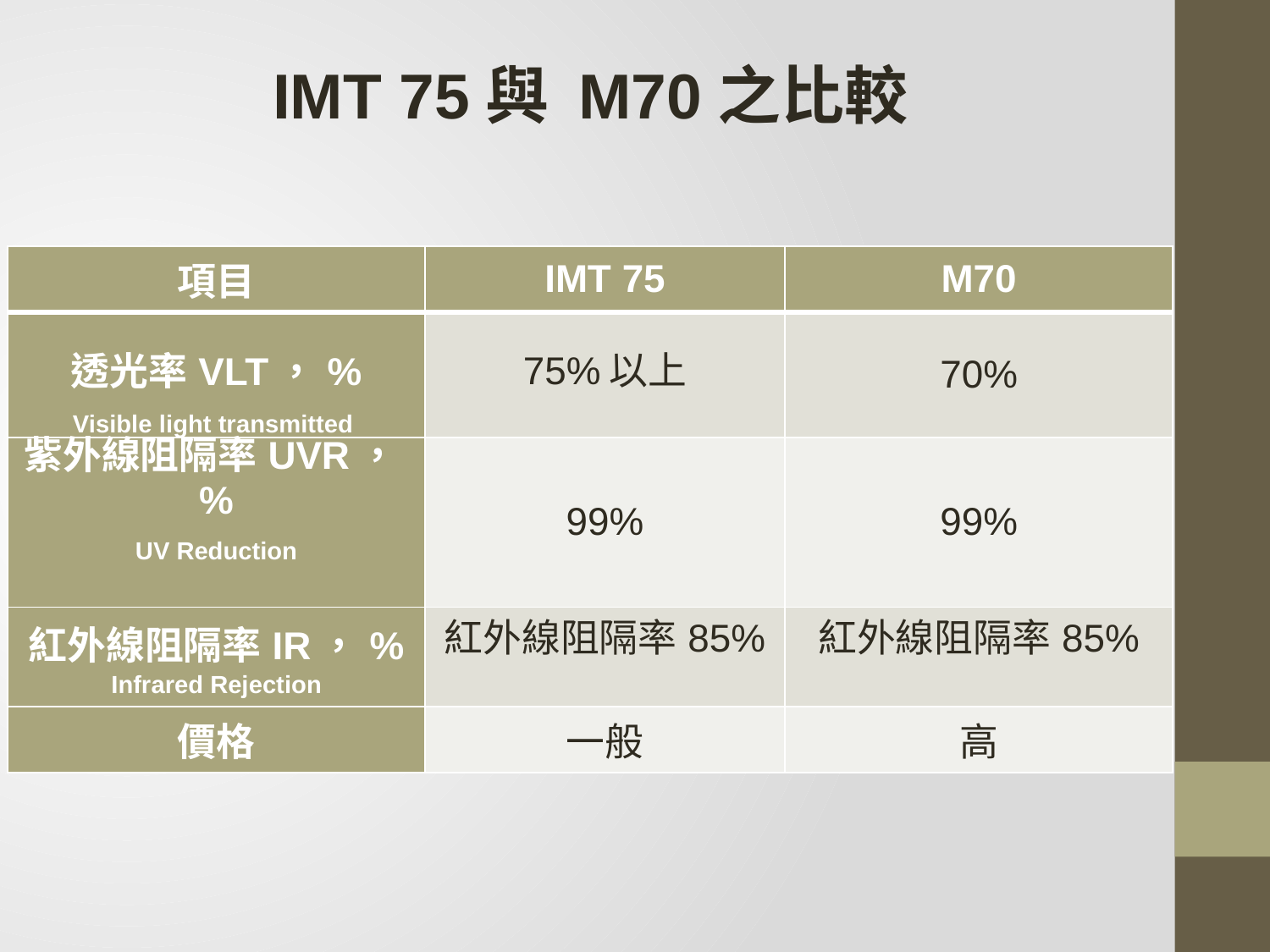

IMT 75與 M70之比較
| 項目 | IMT 75 | M70 |
| --- | --- | --- |
| 透光率VLT，% Visible light transmitted | 75%以上 | 70% |
| 紫外線阻隔率UVR，% UV Reduction | 99% | 99% |
| 紅外線阻隔率IR，% Infrared Rejection | 紅外線阻隔率85% | 紅外線阻隔率85% |
| 價格 | 一般 | 高 |